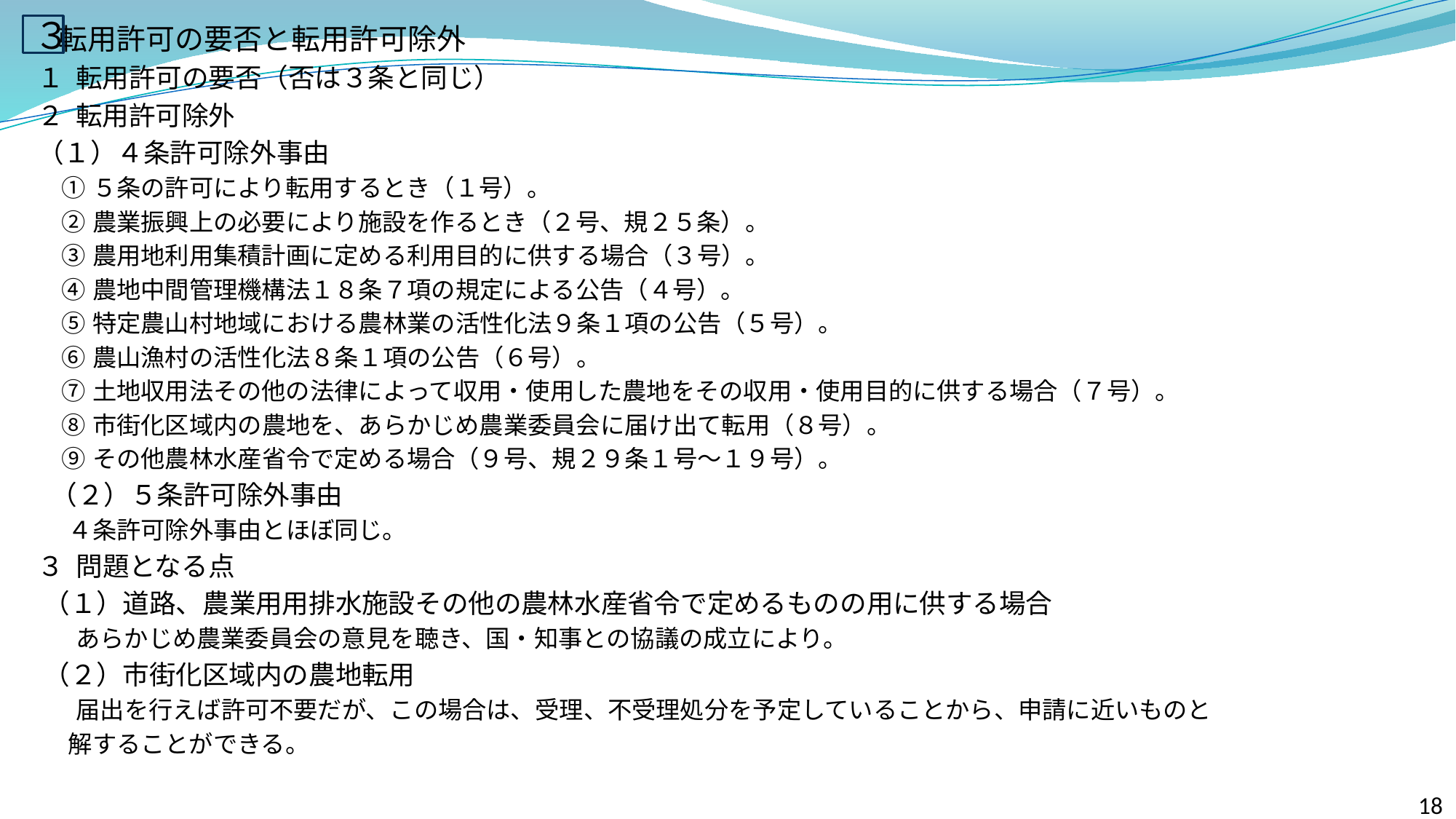

転用許可の要否と転用許可除外
   １  転用許可の要否（否は３条と同じ）
   ２  転用許可除外
   （１）４条許可除外事由
        ① ５条の許可により転用するとき（１号）。
        ② 農業振興上の必要により施設を作るとき（２号、規２５条）。
        ③ 農用地利用集積計画に定める利用目的に供する場合（３号）。
        ④ 農地中間管理機構法１８条７項の規定による公告（４号）。
        ⑤ 特定農山村地域における農林業の活性化法９条１項の公告（５号）。
        ⑥ 農山漁村の活性化法８条１項の公告（６号）。
        ⑦ 土地収用法その他の法律によって収用・使用した農地をその収用・使用目的に供する場合（７号）。
        ⑧ 市街化区域内の農地を、あらかじめ農業委員会に届け出て転用（８号）。
        ⑨ その他農林水産省令で定める場合（９号、規２９条１号～１９号）。
　 （２）５条許可除外事由
         ４条許可除外事由とほぼ同じ。
   ３  問題となる点
    （１）道路、農業用用排水施設その他の農林水産省令で定めるものの用に供する場合
 　     あらかじめ農業委員会の意見を聴き、国・知事との協議の成立により。
    （２）市街化区域内の農地転用
 　     届出を行えば許可不要だが、この場合は、受理、不受理処分を予定していることから、申請に近いものと
         解することができる。

３

18